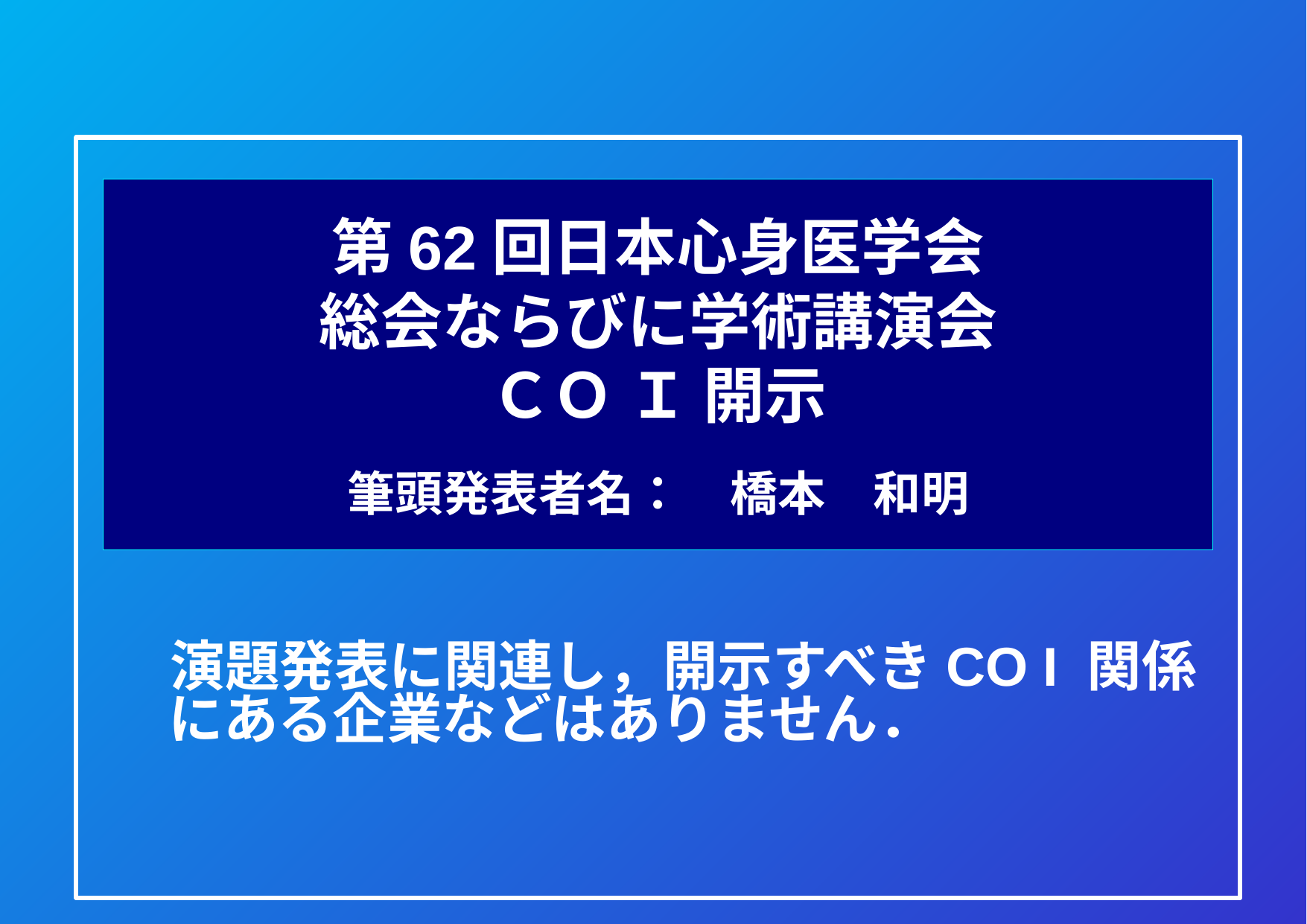

# 第62回日本心身医学会 総会ならびに学術講演会 ＣＯ Ｉ 開示 　 筆頭発表者名：　橋本　和明

　演題発表に関連し，開示すべきCO I 関係にある企業などはありません．